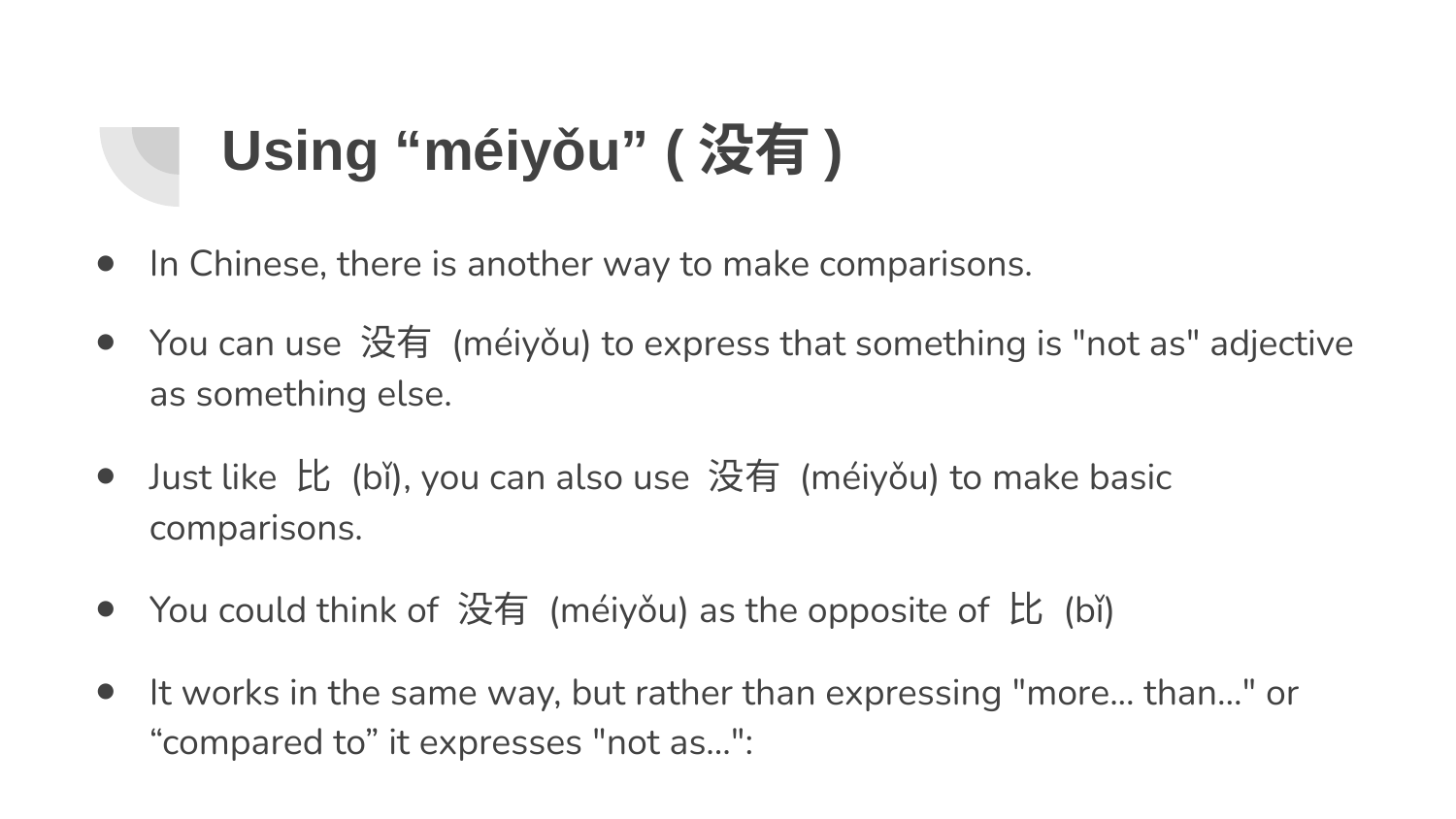

# Using “méiyǒu” (没有)
In Chinese, there is another way to make comparisons.
You can use 没有 (méiyǒu) to express that something is "not as" adjective as something else.
Just like 比 (bǐ), you can also use 没有 (méiyǒu) to make basic comparisons.
You could think of 没有 (méiyǒu) as the opposite of 比 (bǐ)
It works in the same way, but rather than expressing "more... than..." or “compared to” it expresses "not as...":